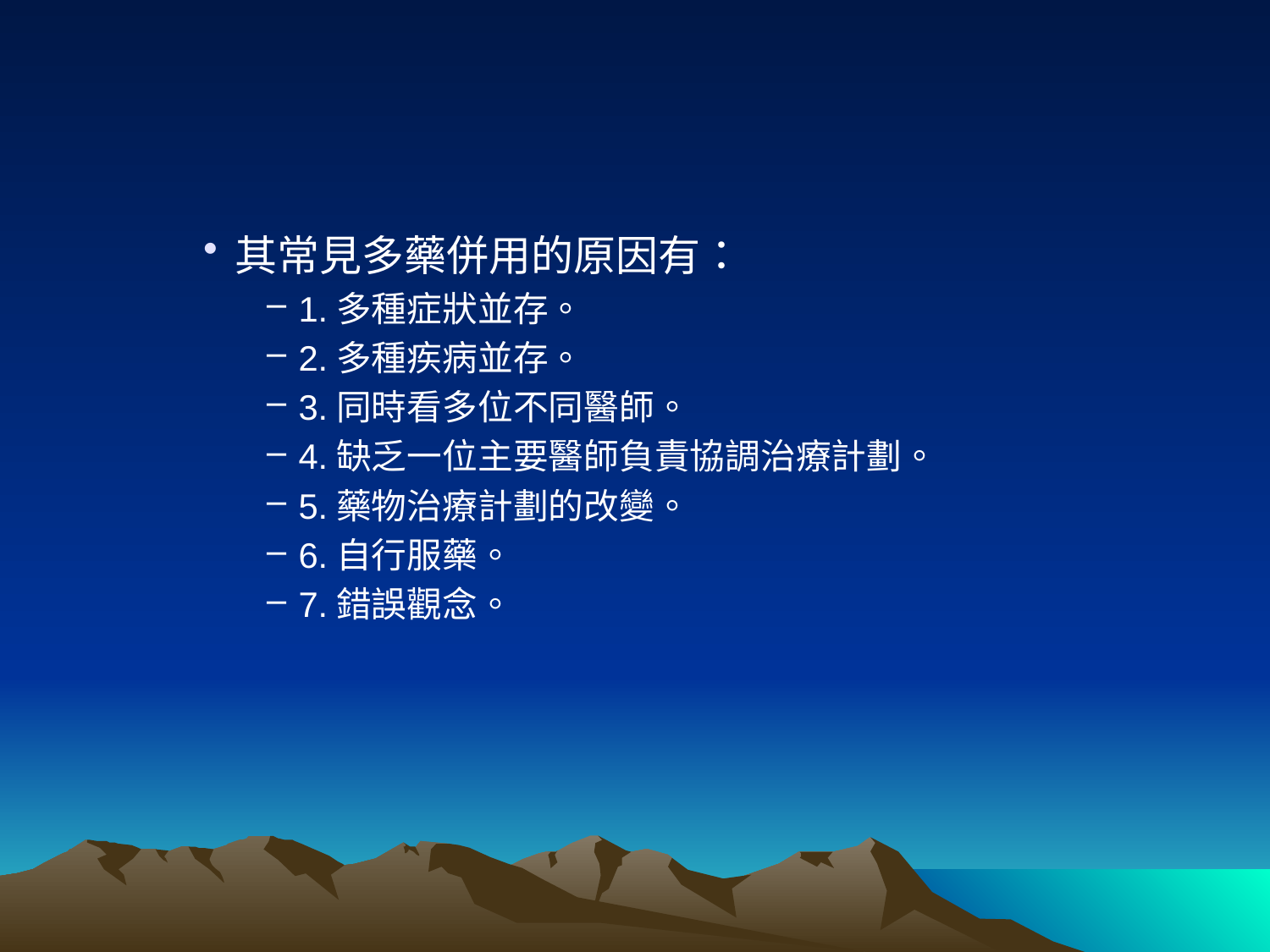

#
其常見多藥併用的原因有：
1.多種症狀並存。
2.多種疾病並存。
3.同時看多位不同醫師。
4.缺乏一位主要醫師負責協調治療計劃。
5.藥物治療計劃的改變。
6.自行服藥。
7.錯誤觀念。